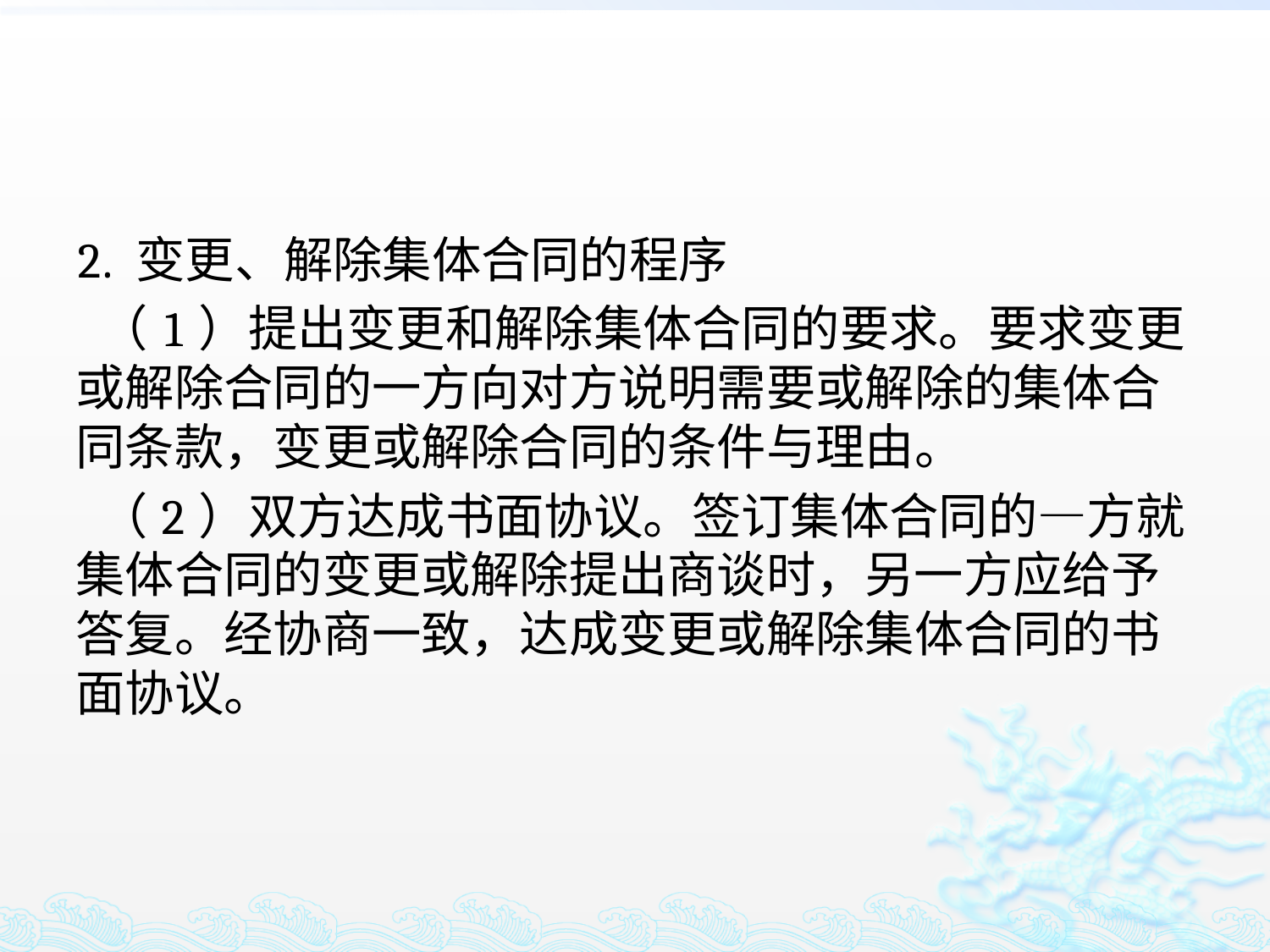

#
2. 变更、解除集体合同的程序
 （1）提出变更和解除集体合同的要求。要求变更或解除合同的一方向对方说明需要或解除的集体合同条款，变更或解除合同的条件与理由。
 （2）双方达成书面协议。签订集体合同的—方就集体合同的变更或解除提出商谈时，另一方应给予答复。经协商一致，达成变更或解除集体合同的书面协议。